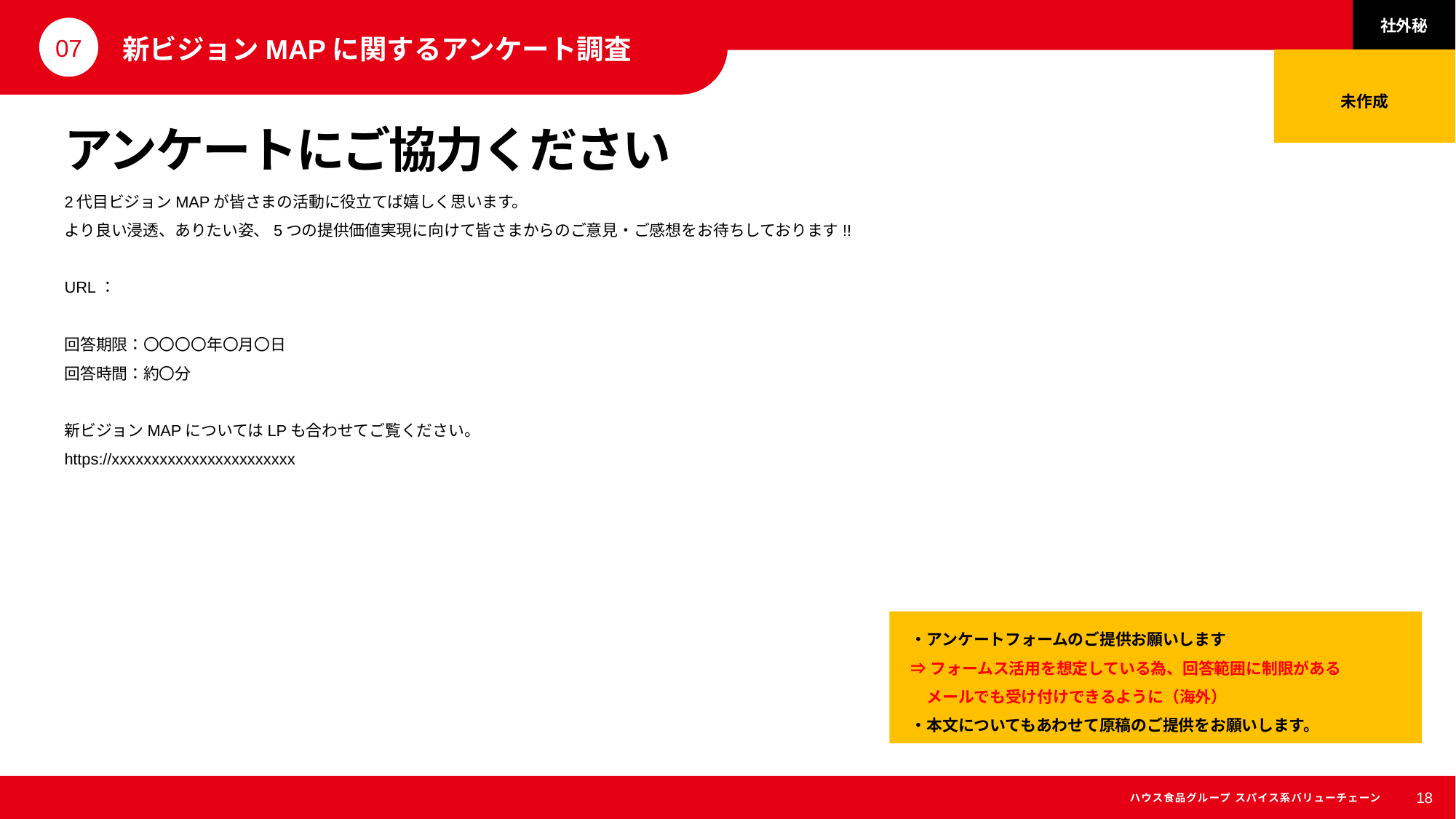

07
新ビジョンMAPに関するアンケート調査
未作成
# アンケートにご協力ください
2代目ビジョンMAPが皆さまの活動に役立てば嬉しく思います。
より良い浸透、ありたい姿、5つの提供価値実現に向けて皆さまからのご意見・ご感想をお待ちしております!!

URL：

回答期限：〇〇〇〇年〇月〇日
回答時間：約〇分

新ビジョンMAPについてはLPも合わせてご覧ください。
https://xxxxxxxxxxxxxxxxxxxxxxx
・アンケートフォームのご提供お願いします
⇒フォームス活用を想定している為、回答範囲に制限がある
　メールでも受け付けできるように（海外）
・本文についてもあわせて原稿のご提供をお願いします。
ハウス食品グループ スパイス系バリューチェーン
18